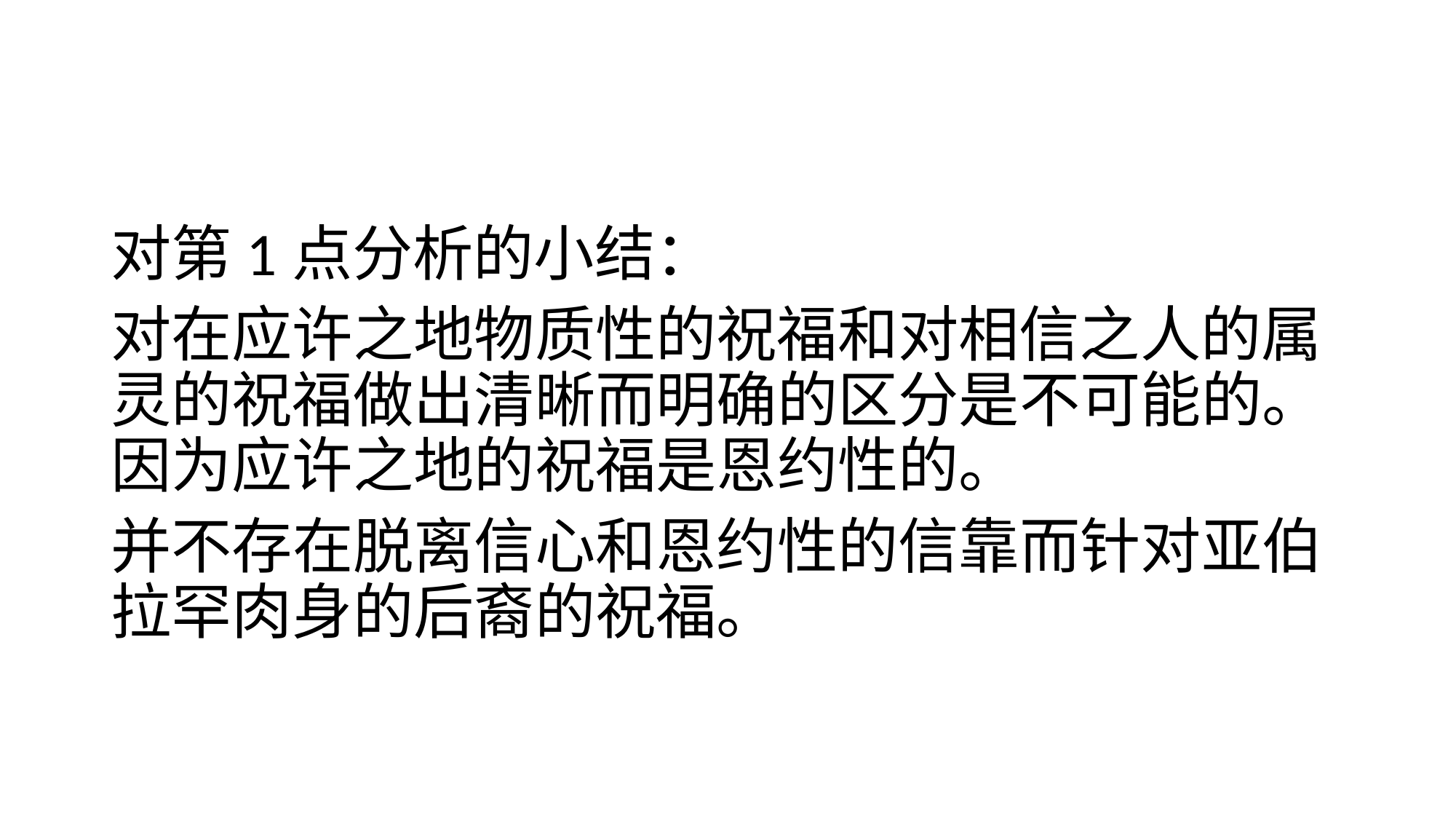

#
对第1点分析的小结：
对在应许之地物质性的祝福和对相信之人的属灵的祝福做出清晰而明确的区分是不可能的。因为应许之地的祝福是恩约性的。
并不存在脱离信心和恩约性的信靠而针对亚伯拉罕肉身的后裔的祝福。